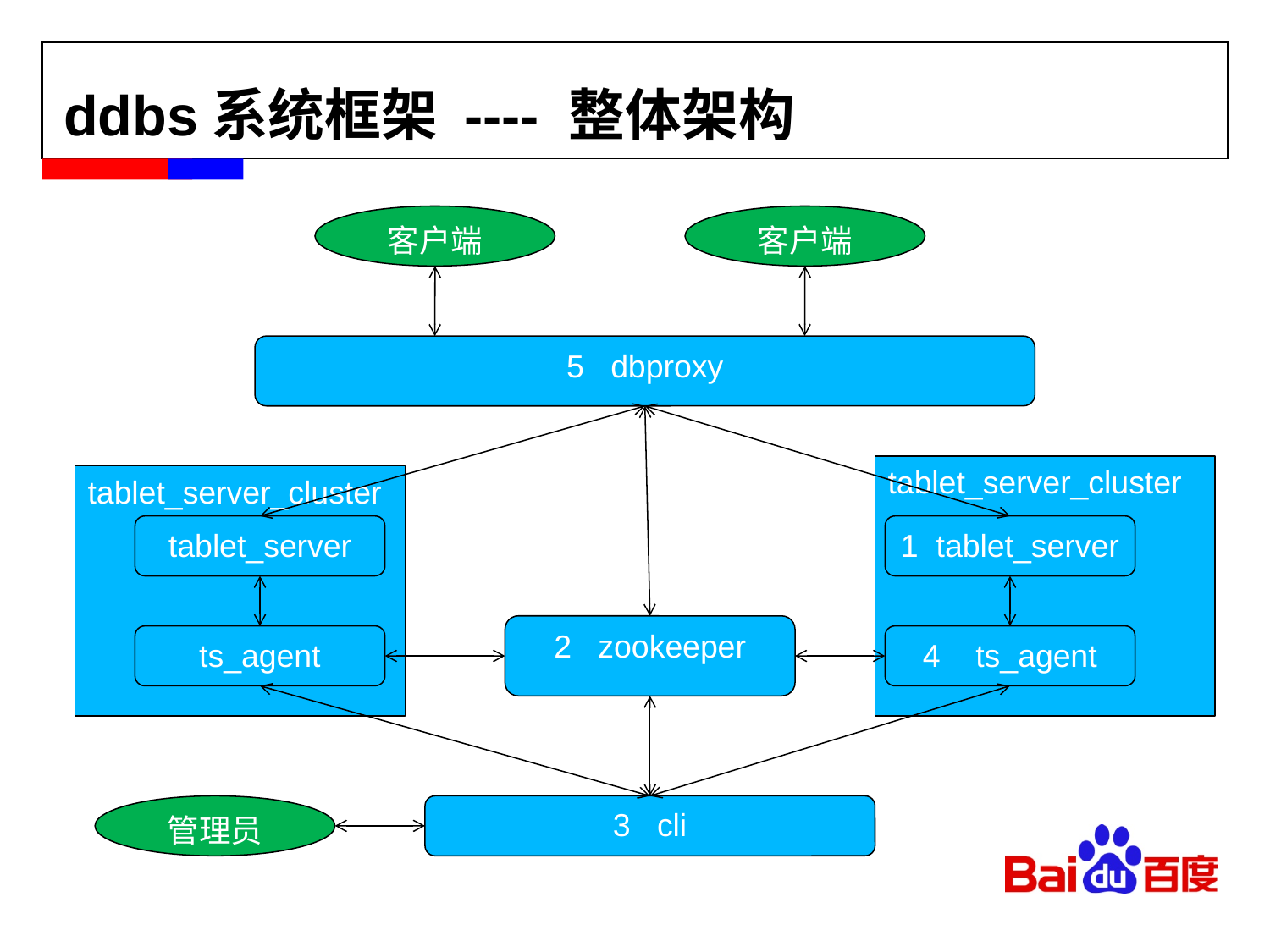

# ddbs系统框架 ---- 整体架构
客户端
客户端

5   dbproxy
tablet_server_cluster
tablet_server_cluster
tablet_server
1  tablet_server
2   zookeeper
ts_agent
4    ts_agent
管理员
3   cli